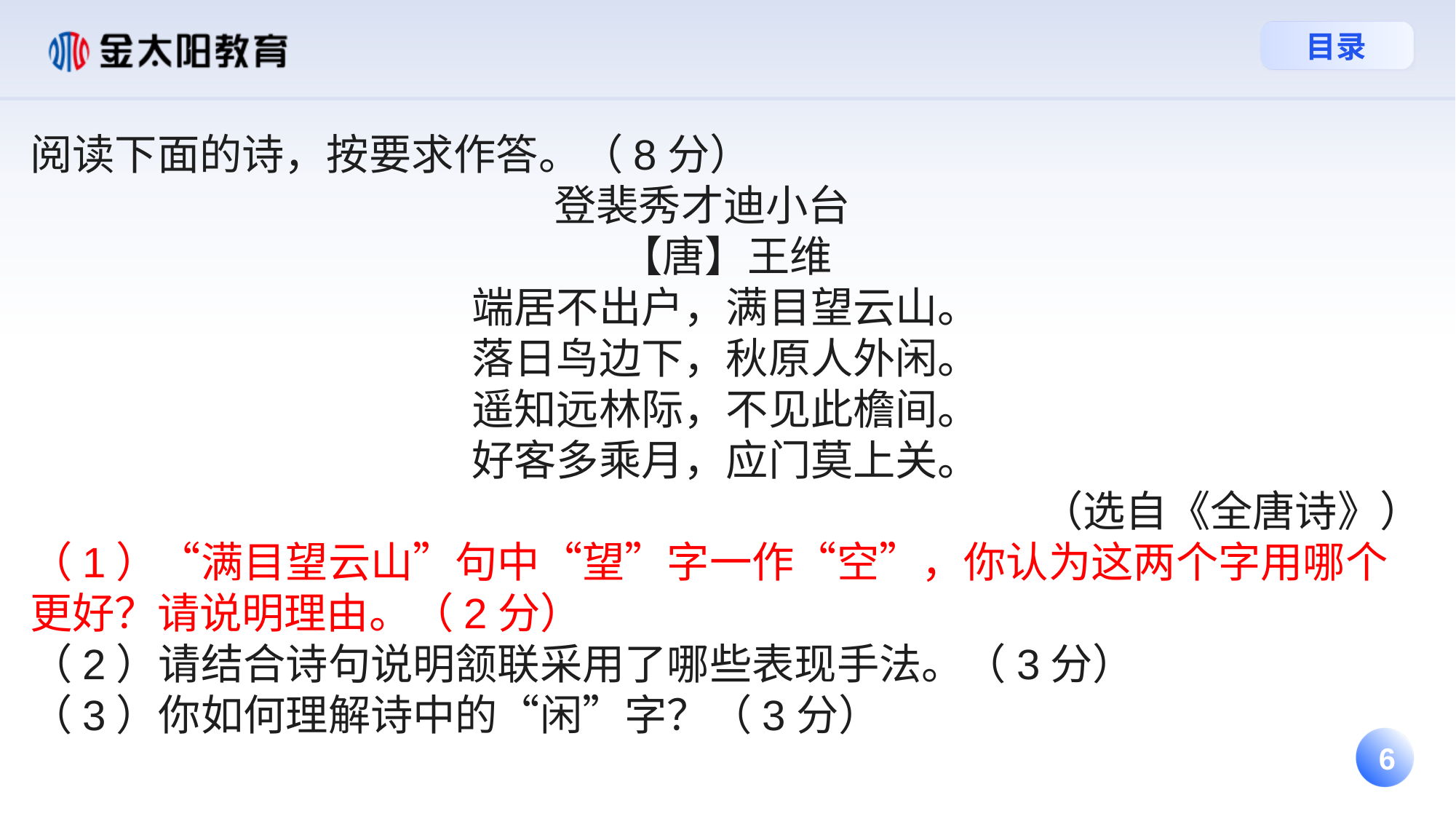

阅读下面的诗，按要求作答。（8分）
登裴秀才迪小台
【唐】王维
端居不出户，满目望云山。
落日鸟边下，秋原人外闲。
遥知远林际，不见此檐间。
好客多乘月，应门莫上关。
                     （选自《全唐诗》）
（1）“满目望云山”句中“望”字一作“空”，你认为这两个字用哪个更好？请说明理由。（2分）
（2）请结合诗句说明颔联采用了哪些表现手法。（3分）
（3）你如何理解诗中的“闲”字？（3分）